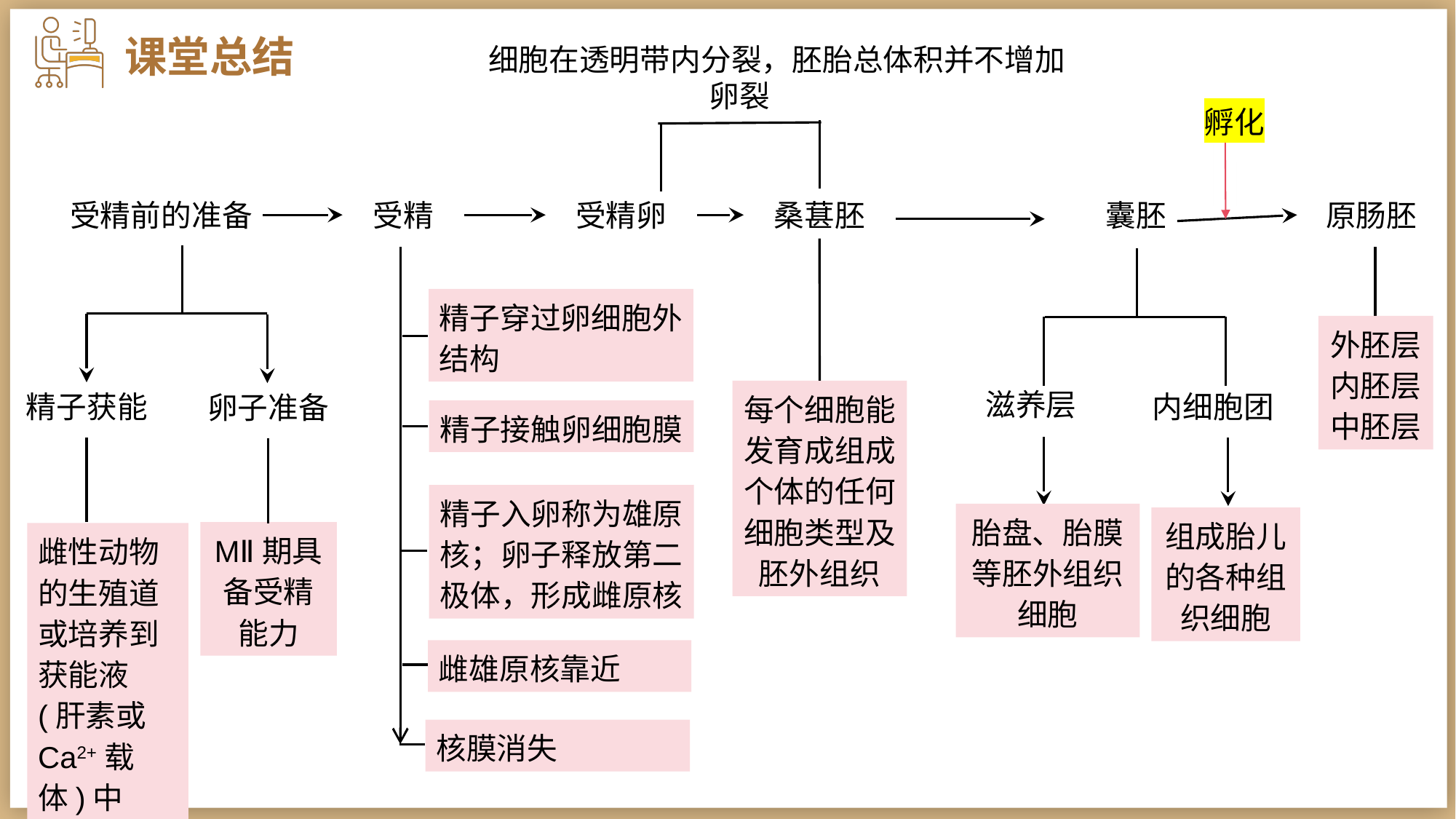

细胞在透明带内分裂，胚胎总体积并不增加
卵裂
孵化
受精前的准备
受精
受精卵
桑葚胚
囊胚
原肠胚
外胚层内胚层中胚层
精子穿过卵细胞外结构
每个细胞能发育成组成个体的任何细胞类型及胚外组织
滋养层
内细胞团
精子获能
卵子准备
精子接触卵细胞膜
胎盘、胎膜等胚外组织细胞
组成胎儿的各种组织细胞
精子入卵称为雄原核；卵子释放第二极体，形成雌原核
MⅡ期具备受精能力
雌性动物的生殖道或培养到获能液(肝素或Ca2+载体)中
雌雄原核靠近
核膜消失